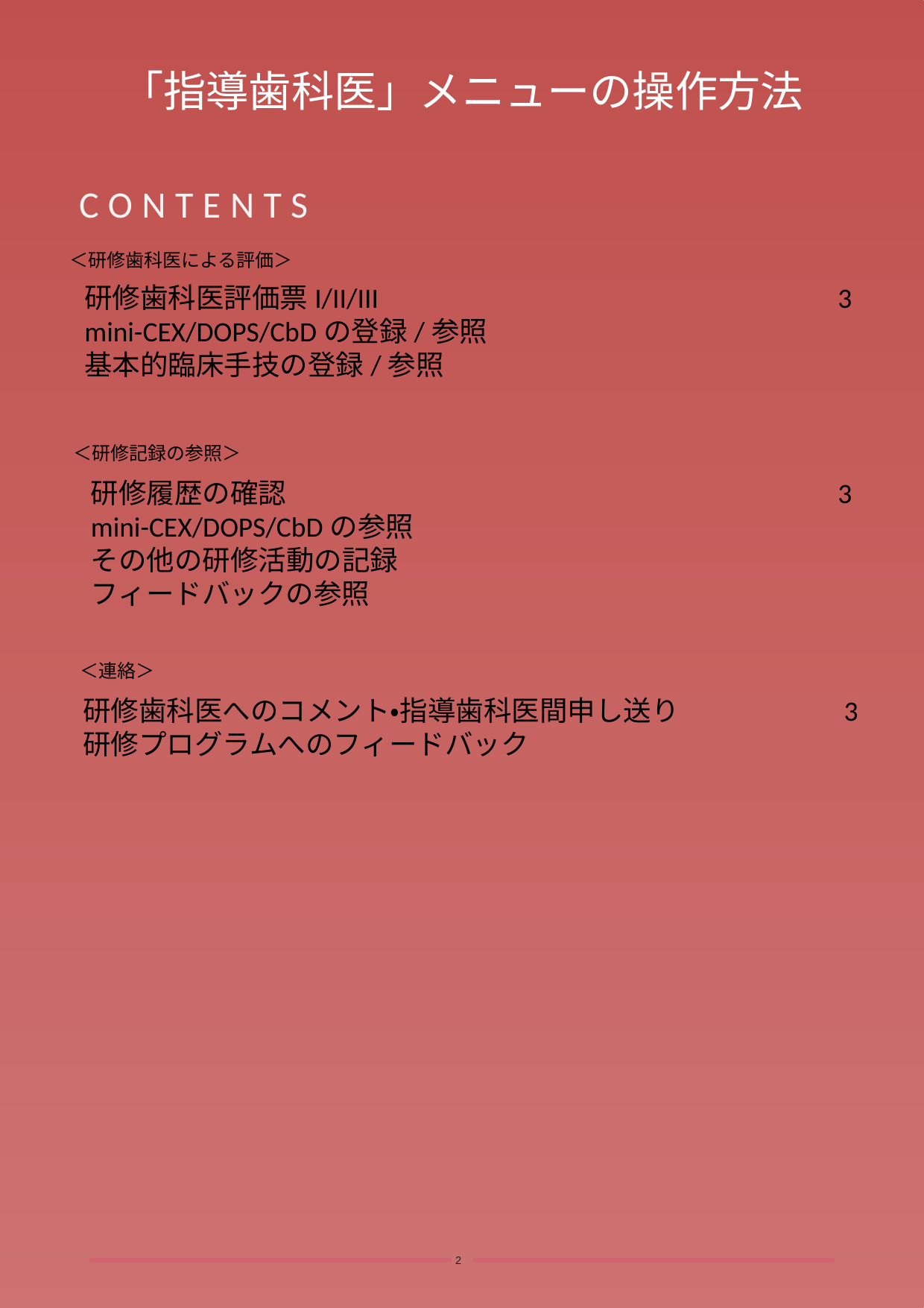

# 「指導歯科医」メニューの操作方法
CONTENTS
＜研修歯科医による評価＞
研修歯科医評価票I/II/III
mini-CEX/DOPS/CbDの登録/参照
基本的臨床手技の登録/参照
3
＜研修記録の参照＞
研修履歴の確認
mini-CEX/DOPS/CbDの参照
その他の研修活動の記録
フィードバックの参照
3
＜連絡＞
研修歯科医へのコメント・指導歯科医間申し送り
研修プログラムへのフィードバック
3
2